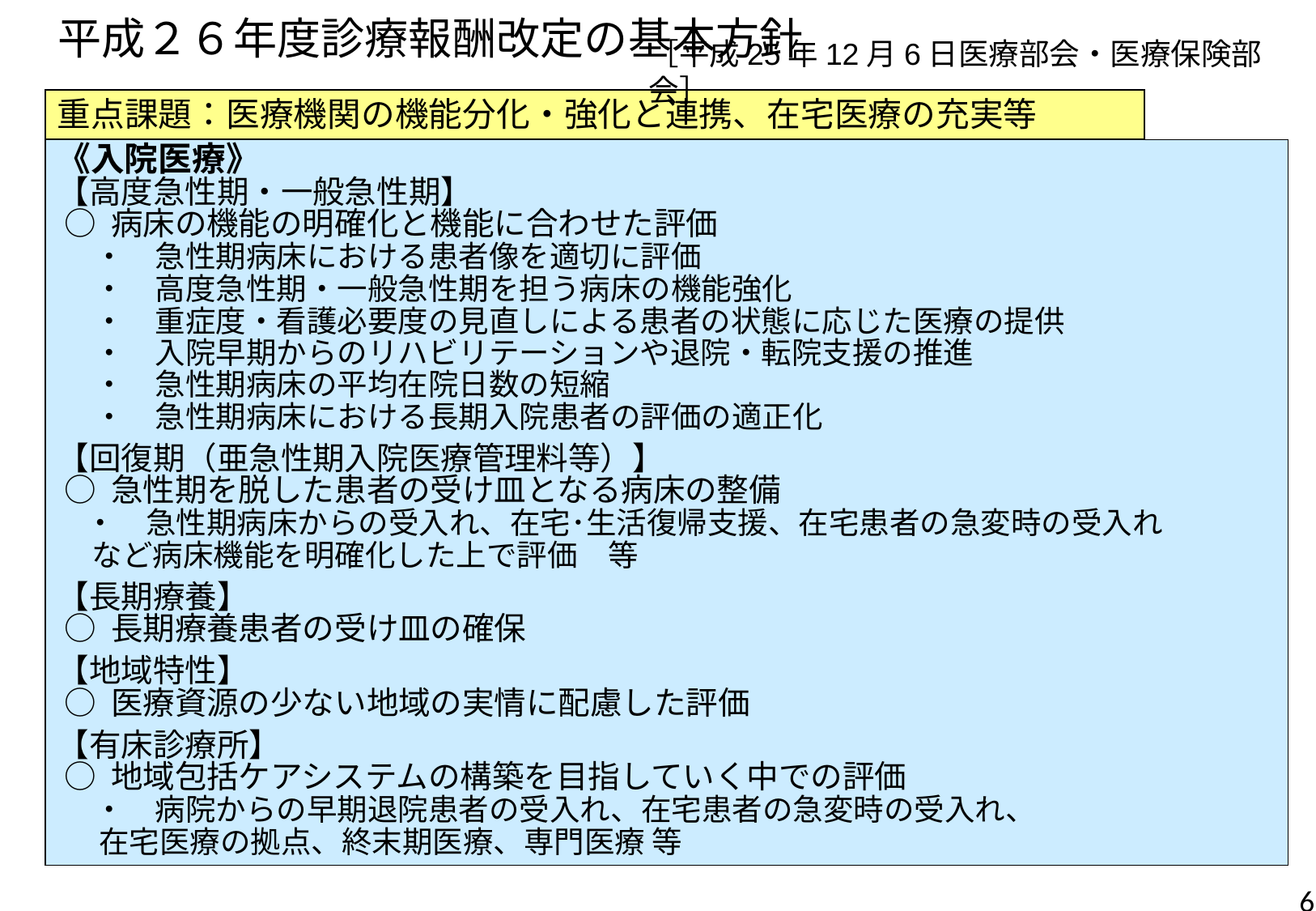

# 平成２６年度診療報酬改定の基本方針
［平成25年12月6日医療部会・医療保険部会］
重点課題：医療機関の機能分化・強化と連携、在宅医療の充実等
《入院医療》
【高度急性期・一般急性期】
 ○ 病床の機能の明確化と機能に合わせた評価
　 ・　急性期病床における患者像を適切に評価
　 ・　高度急性期・一般急性期を担う病床の機能強化
　 ・　重症度・看護必要度の見直しによる患者の状態に応じた医療の提供
　 ・　入院早期からのリハビリテーションや退院・転院支援の推進
　 ・　急性期病床の平均在院日数の短縮
　 ・　急性期病床における長期入院患者の評価の適正化
【回復期（亜急性期入院医療管理料等）】
 ○ 急性期を脱した患者の受け皿となる病床の整備
   ・　急性期病床からの受入れ、在宅･生活復帰支援、在宅患者の急変時の受入れ
    など病床機能を明確化した上で評価　等
【長期療養】
 ○ 長期療養患者の受け皿の確保
【地域特性】
 ○ 医療資源の少ない地域の実情に配慮した評価
【有床診療所】
 ○ 地域包括ケアシステムの構築を目指していく中での評価
　 ・　病院からの早期退院患者の受入れ、在宅患者の急変時の受入れ、
     在宅医療の拠点、終末期医療、専門医療 等
［12月6日］
6